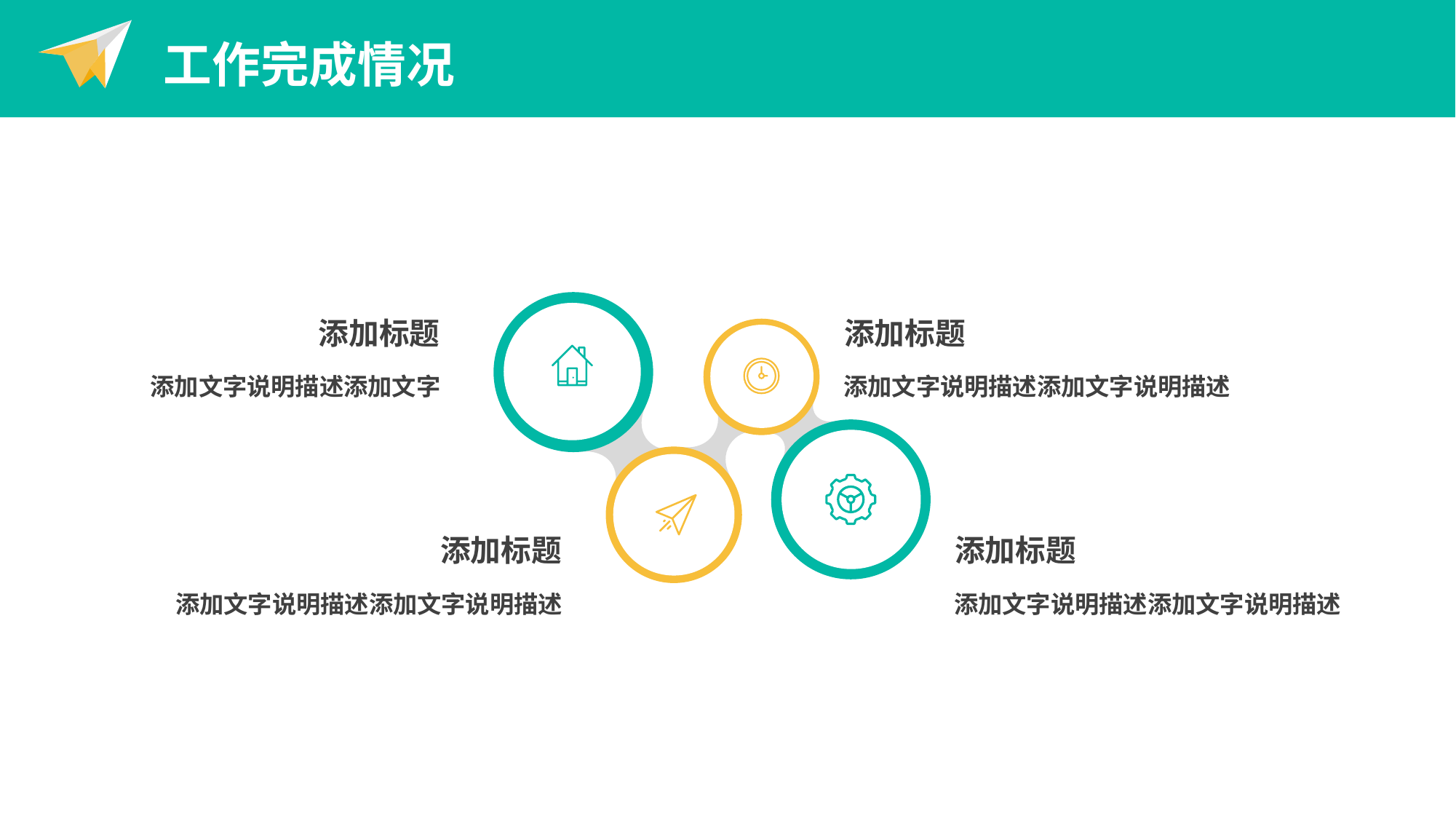

工作完成情况

添加标题
添加文字说明描述添加文字
添加标题
添加文字说明描述添加文字说明描述
添加标题
添加文字说明描述添加文字说明描述
添加标题
添加文字说明描述添加文字说明描述